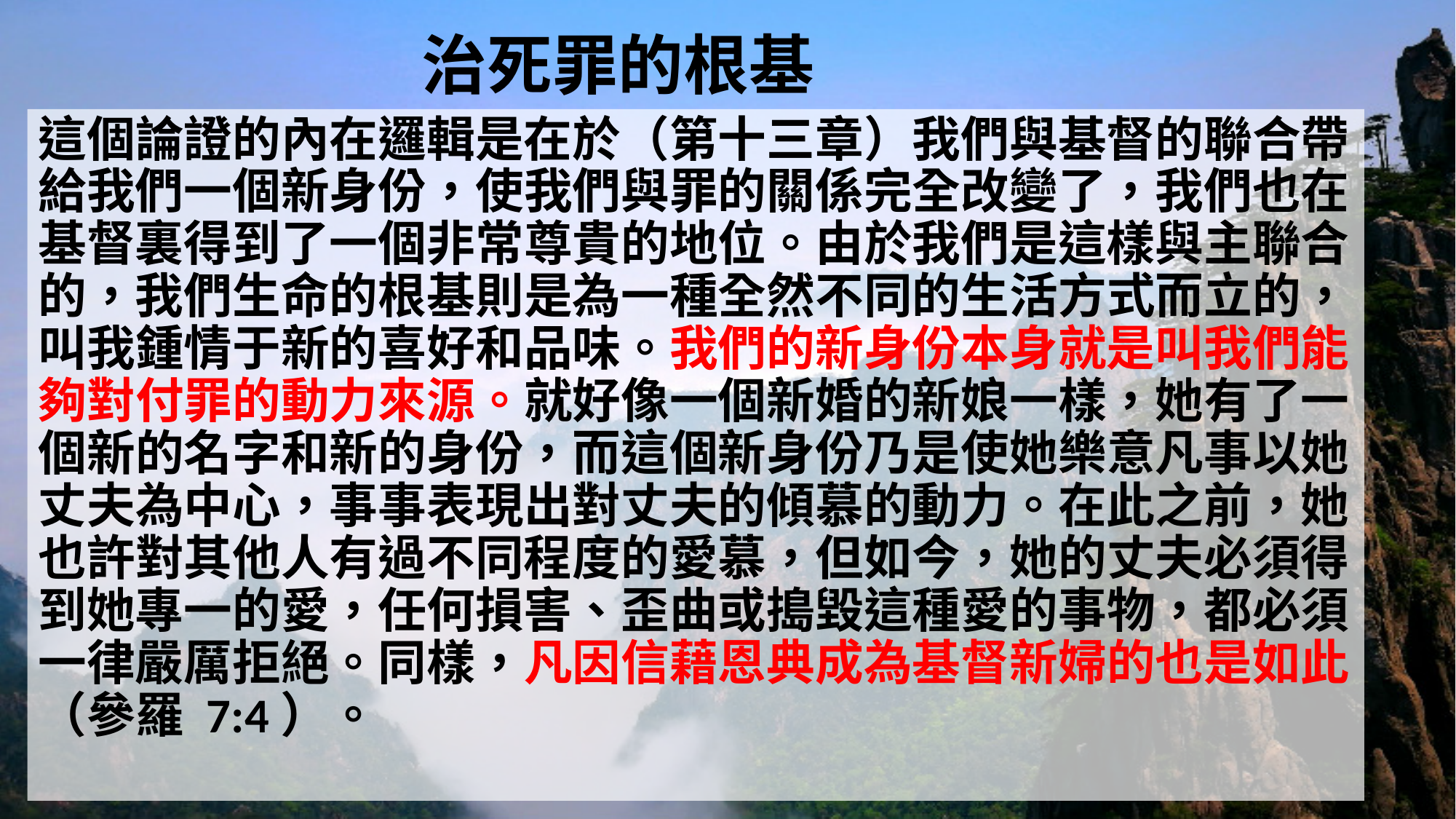

# 治死罪的根基
這個論證的內在邏輯是在於（第十三章）我們與基督的聯合帶給我們一個新身份，使我們與罪的關係完全改變了，我們也在基督裏得到了一個非常尊貴的地位。由於我們是這樣與主聯合的，我們生命的根基則是為一種全然不同的生活方式而立的，叫我鍾情于新的喜好和品味。我們的新身份本身就是叫我們能夠對付罪的動力來源。就好像一個新婚的新娘一樣，她有了一個新的名字和新的身份，而這個新身份乃是使她樂意凡事以她丈夫為中心，事事表現出對丈夫的傾慕的動力。在此之前，她也許對其他人有過不同程度的愛慕，但如今，她的丈夫必須得到她專一的愛，任何損害、歪曲或搗毀這種愛的事物，都必須一律嚴厲拒絕。同樣，凡因信藉恩典成為基督新婦的也是如此（參羅 7:4）。